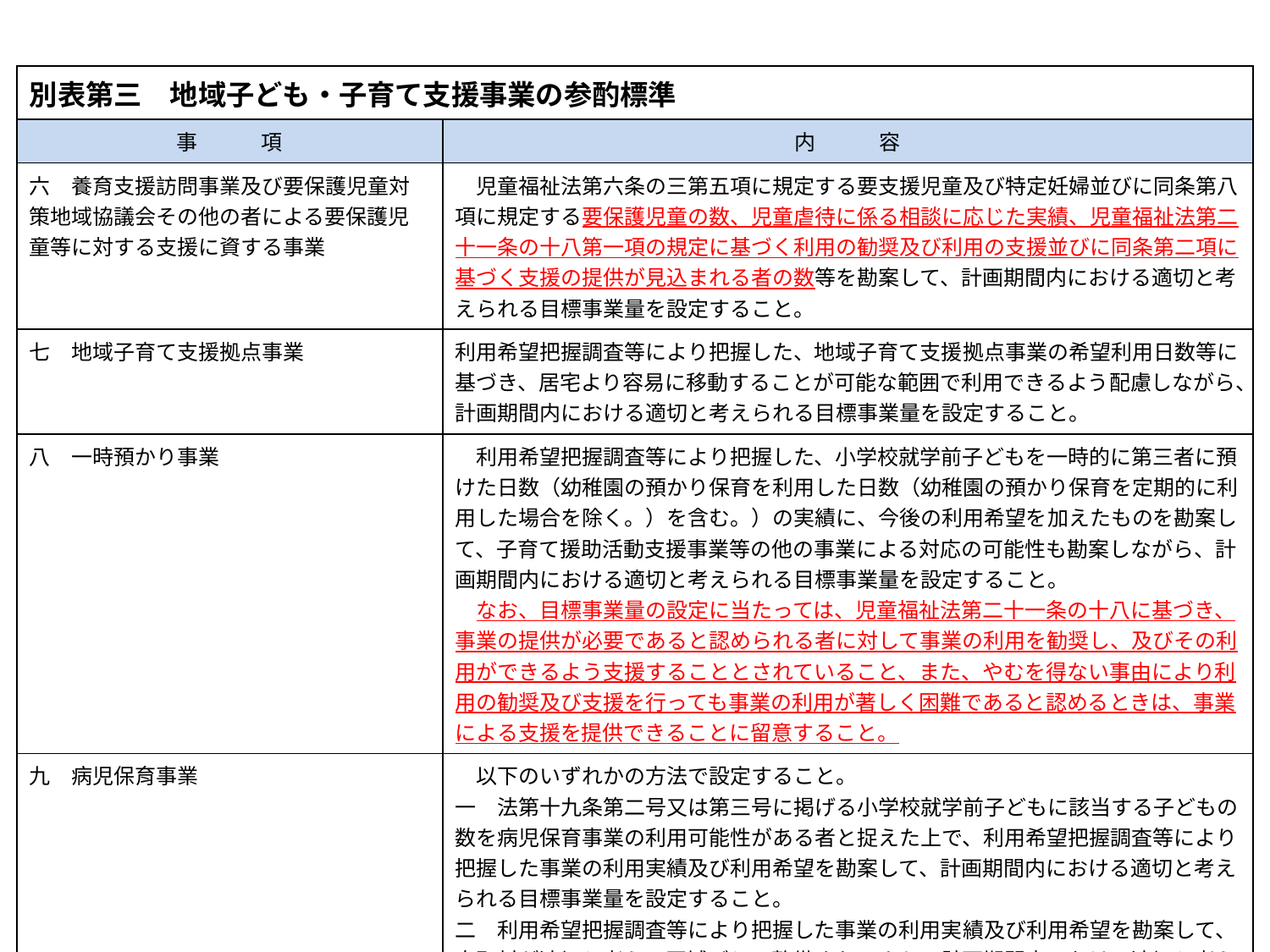

| 別表第三　地域子ども・子育て支援事業の参酌標準 |  |
| --- | --- |
| 事　　　項 | 内　　　容 |
| 六　養育支援訪問事業及び要保護児童対策地域協議会その他の者による要保護児童等に対する支援に資する事業 | 児童福祉法第六条の三第五項に規定する要支援児童及び特定妊婦並びに同条第八項に規定する要保護児童の数、児童虐待に係る相談に応じた実績、児童福祉法第二十一条の十八第一項の規定に基づく利用の勧奨及び利用の支援並びに同条第二項に基づく支援の提供が見込まれる者の数等を勘案して、計画期間内における適切と考えられる目標事業量を設定すること。 |
| 七　地域子育て支援拠点事業 | 利用希望把握調査等により把握した、地域子育て支援拠点事業の希望利用日数等に基づき、居宅より容易に移動することが可能な範囲で利用できるよう配慮しながら、計画期間内における適切と考えられる目標事業量を設定すること。 |
| 八　一時預かり事業 | 利用希望把握調査等により把握した、小学校就学前子どもを一時的に第三者に預けた日数（幼稚園の預かり保育を利用した日数（幼稚園の預かり保育を定期的に利用した場合を除く。）を含む。）の実績に、今後の利用希望を加えたものを勘案して、子育て援助活動支援事業等の他の事業による対応の可能性も勘案しながら、計画期間内における適切と考えられる目標事業量を設定すること。 　なお、目標事業量の設定に当たっては、児童福祉法第二十一条の十八に基づき、事業の提供が必要であると認められる者に対して事業の利用を勧奨し、及びその利用ができるよう支援することとされていること、また、やむを得ない事由により利用の勧奨及び支援を行っても事業の利用が著しく困難であると認めるときは、事業による支援を提供できることに留意すること。 |
| 九　病児保育事業 | 以下のいずれかの方法で設定すること。 一　法第十九条第二号又は第三号に掲げる小学校就学前子どもに該当する子どもの数を病児保育事業の利用可能性がある者と捉えた上で、利用希望把握調査等により把握した事業の利用実績及び利用希望を勘案して、計画期間内における適切と考えられる目標事業量を設定すること。 二　利用希望把握調査等により把握した事業の利用実績及び利用希望を勘案して、市町村が適切と考える区域ごとに整備されるよう、計画期間内における適切と考えられる目標事業量を設定すること。 |